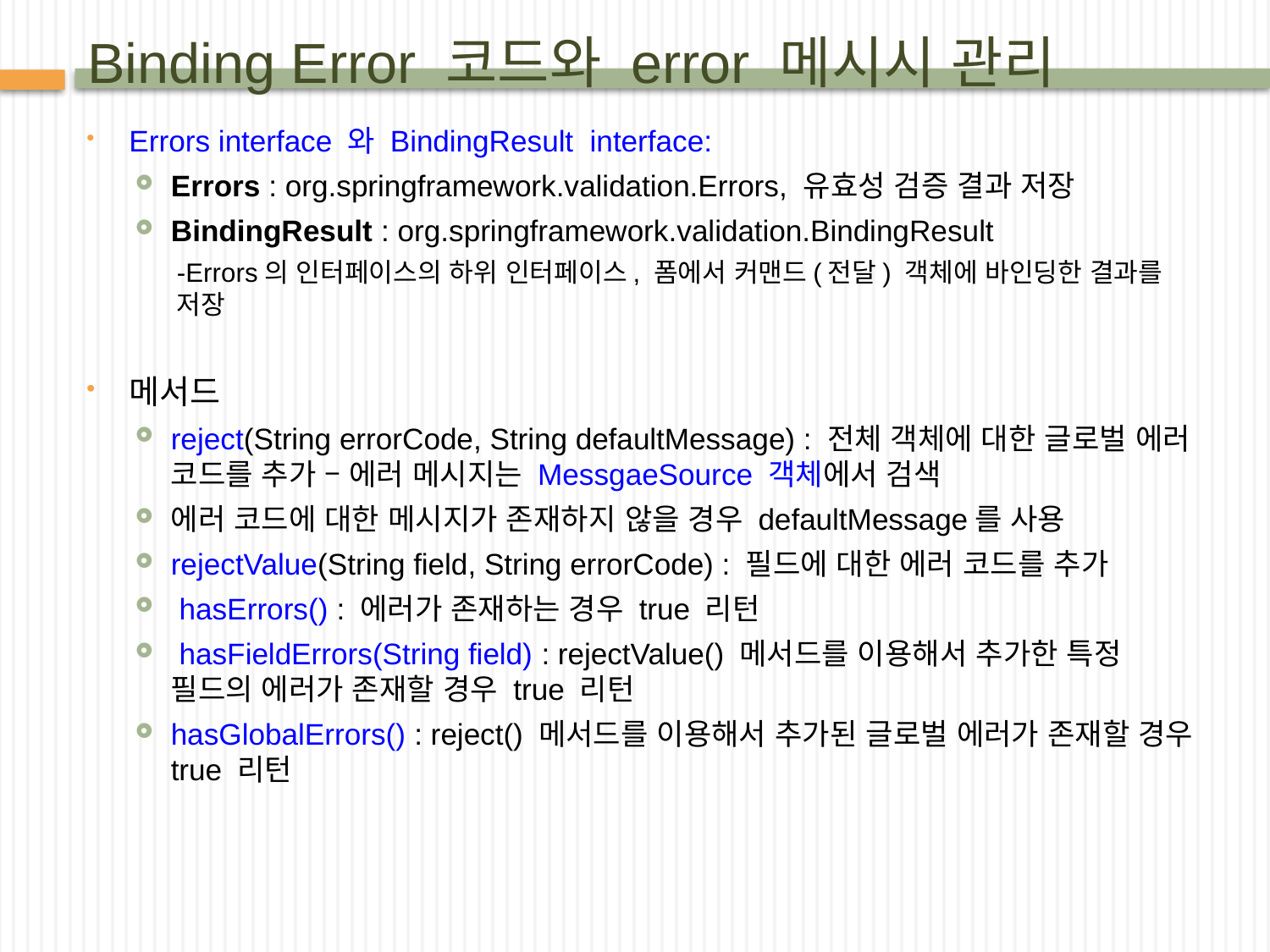

# Binding Error 코드와 error 메시시 관리
Errors interface 와 BindingResult  interface:
Errors : org.springframework.validation.Errors, 유효성 검증 결과 저장
BindingResult : org.springframework.validation.BindingResult
-Errors의 인터페이스의 하위 인터페이스, 폼에서 커맨드(전달) 객체에 바인딩한 결과를 저장

메서드
reject(String errorCode, String defaultMessage) : 전체 객체에 대한 글로벌 에러 코드를 추가 – 에러 메시지는 MessgaeSource 객체에서 검색
에러 코드에 대한 메시지가 존재하지 않을 경우 defaultMessage를 사용
rejectValue(String field, String errorCode) : 필드에 대한 에러 코드를 추가
 hasErrors() : 에러가 존재하는 경우 true 리턴
 hasFieldErrors(String field) : rejectValue() 메서드를 이용해서 추가한 특정 필드의 에러가 존재할 경우 true 리턴
hasGlobalErrors() : reject() 메서드를 이용해서 추가된 글로벌 에러가 존재할 경우 true 리턴